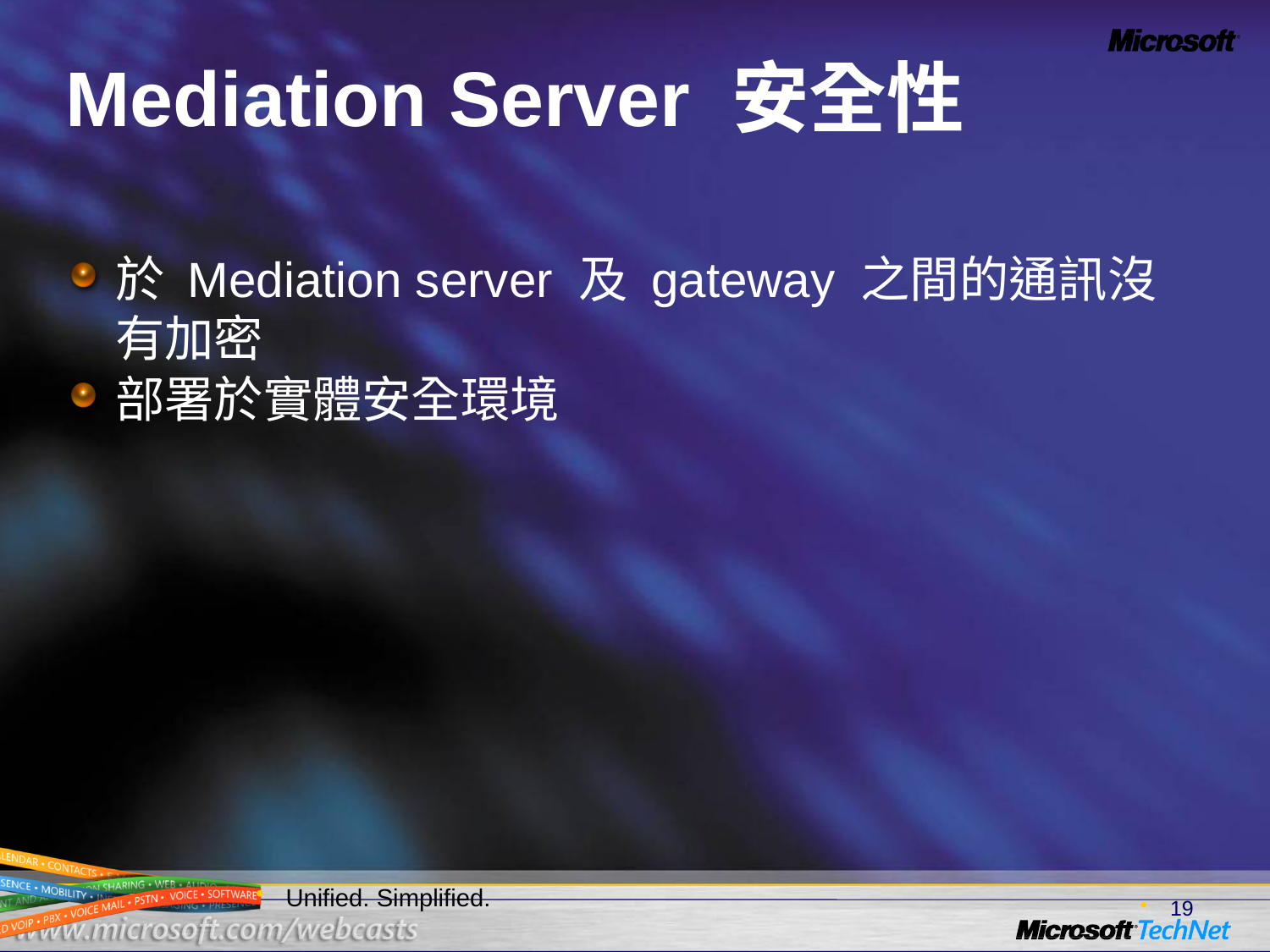

# Mediation Server 安全性
於 Mediation server 及 gateway 之間的通訊沒有加密
部署於實體安全環境
19